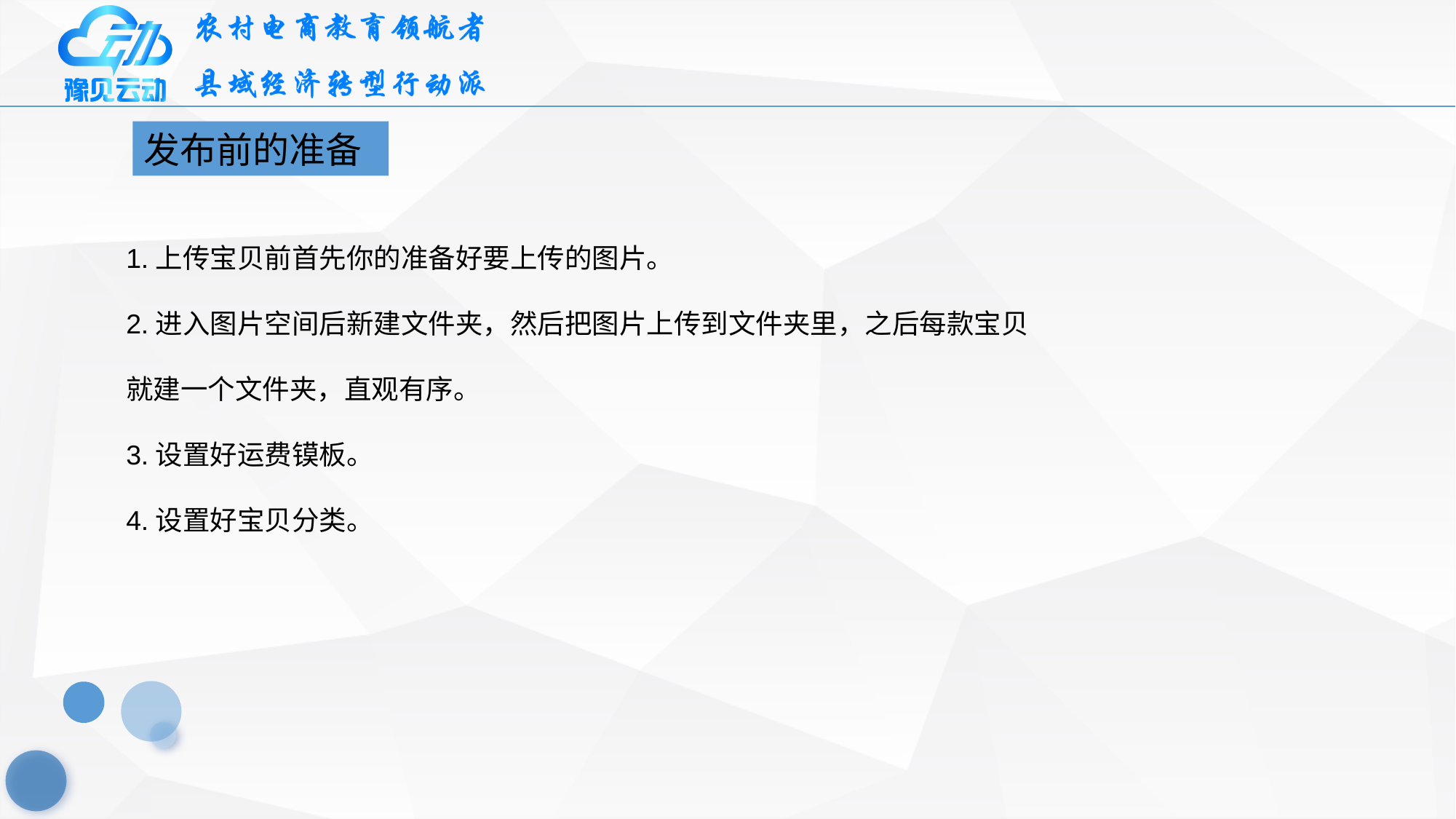

发布前的准备
1.上传宝贝前首先你的准备好要上传的图片。

2.进入图片空间后新建文件夹，然后把图片上传到文件夹里，之后每款宝贝

就建一个文件夹，直观有序。

3.设置好运费镆板。

4.设置好宝贝分类。